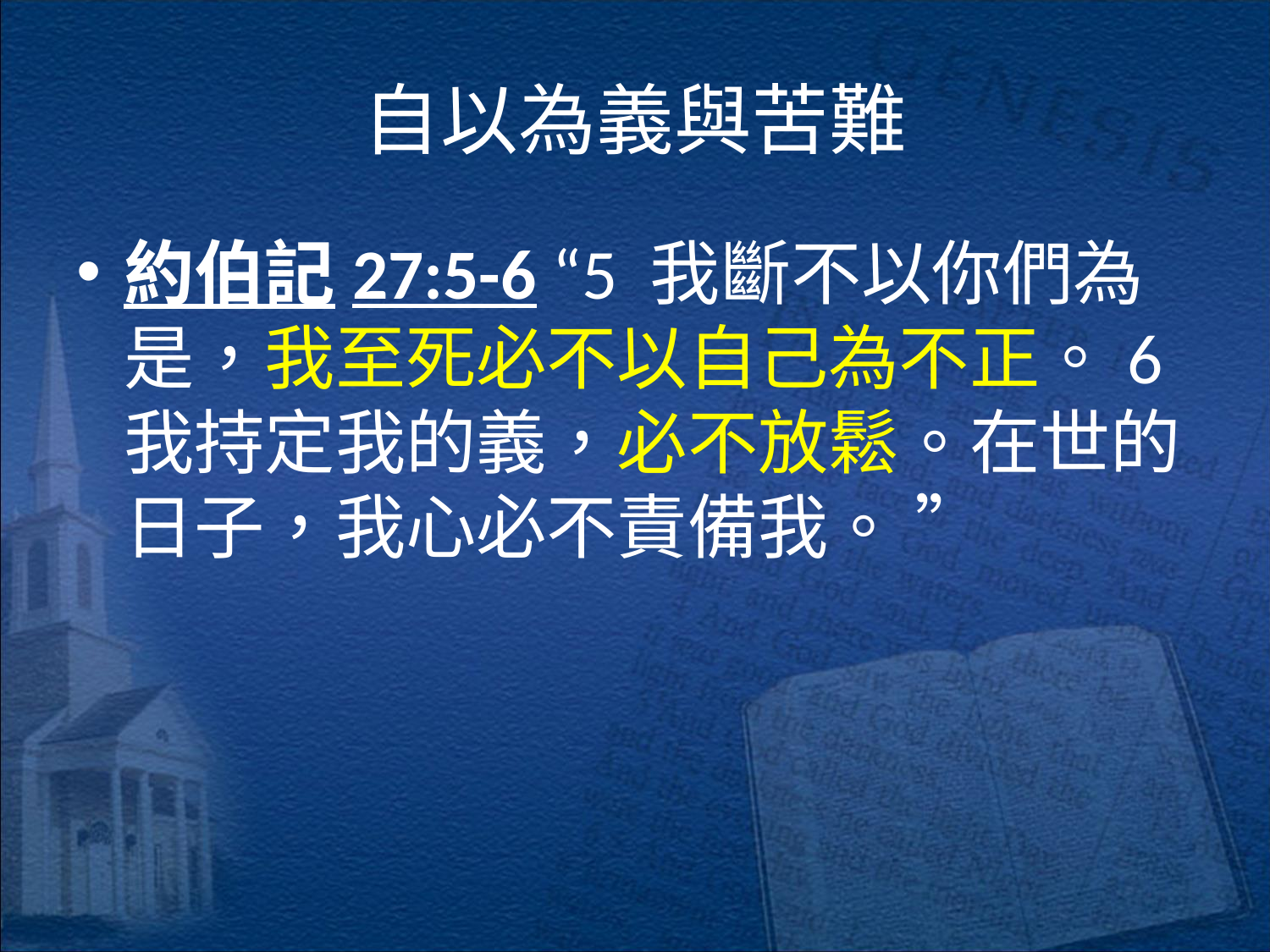

# 自以為義與苦難
約伯記27:5-6 “5 我斷不以你們為是，我至死必不以自己為不正。6 我持定我的義，必不放鬆。在世的日子，我心必不責備我。 ”